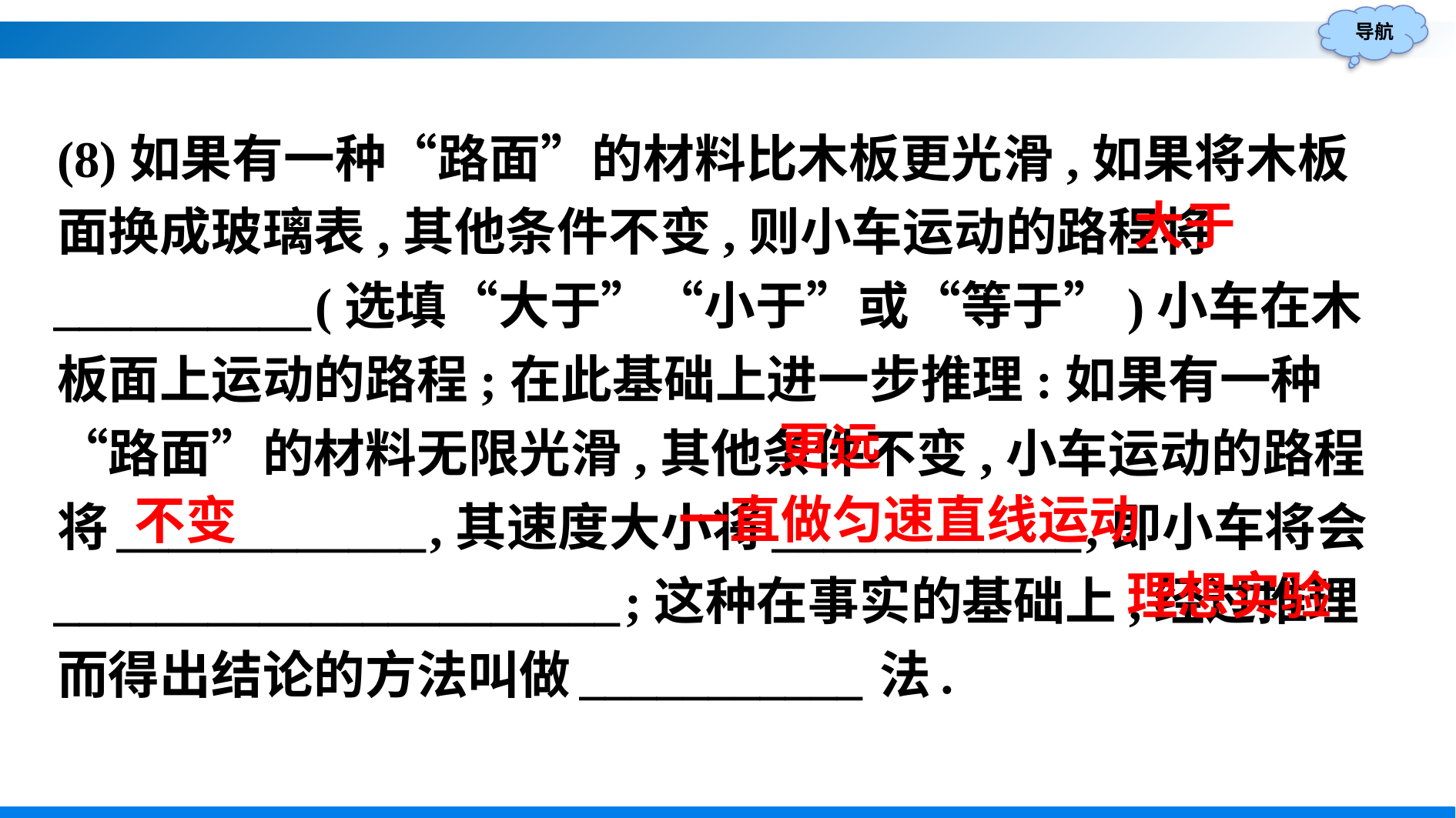

(8)如果有一种“路面”的材料比木板更光滑,如果将木板面换成玻璃表,其他条件不变,则小车运动的路程将__________(选填“大于”“小于”或“等于”)小车在木板面上运动的路程;在此基础上进一步推理:如果有一种“路面”的材料无限光滑,其他条件不变,小车运动的路程将____________,其速度大小将____________,即小车将会______________________;这种在事实的基础上,经过推理而得出结论的方法叫做___________法.
大于
更远
一直做匀速直线运动
不变
理想实验